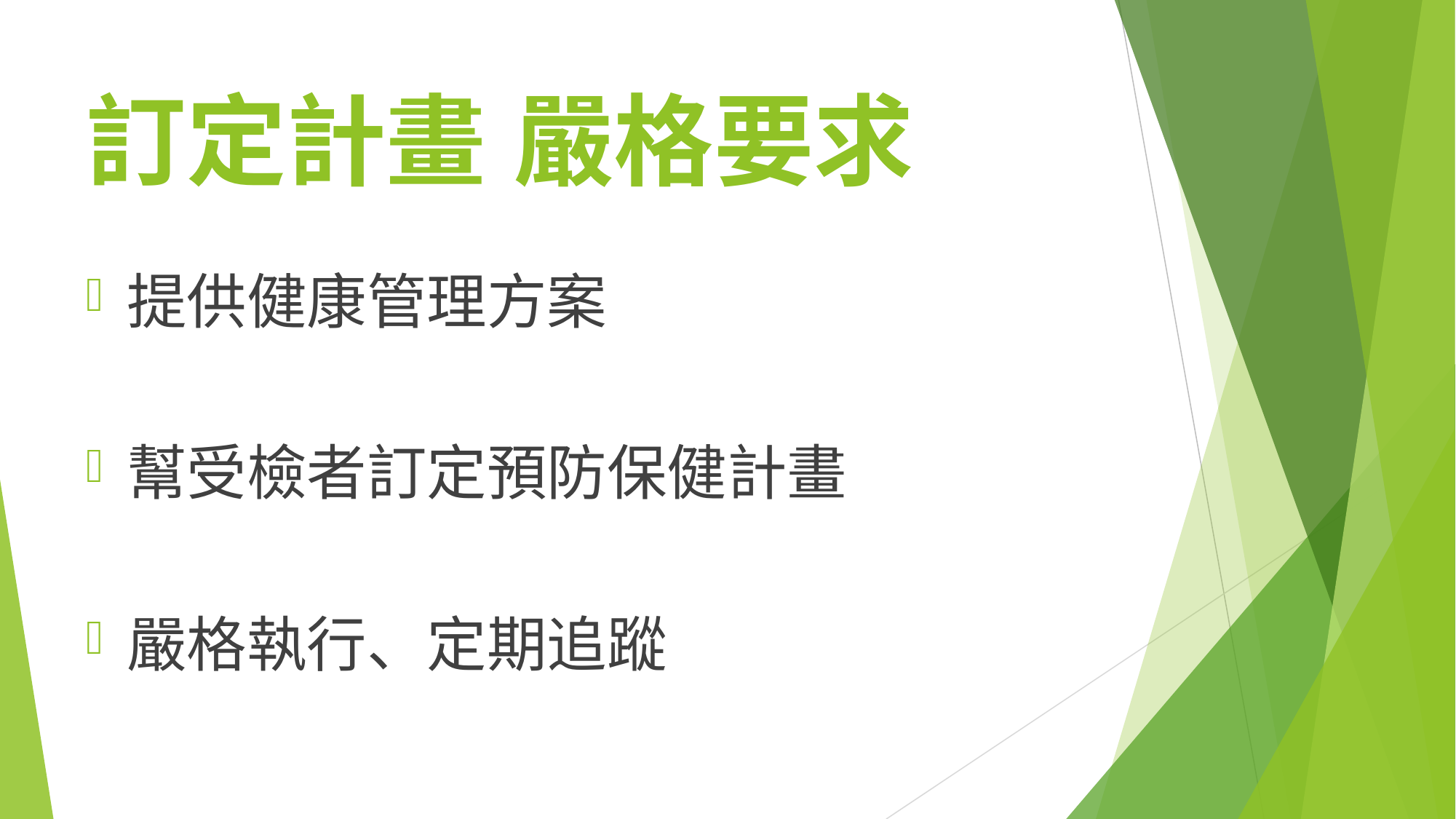

# 訂定計畫 嚴格要求
提供健康管理方案

幫受檢者訂定預防保健計畫

嚴格執行、定期追蹤